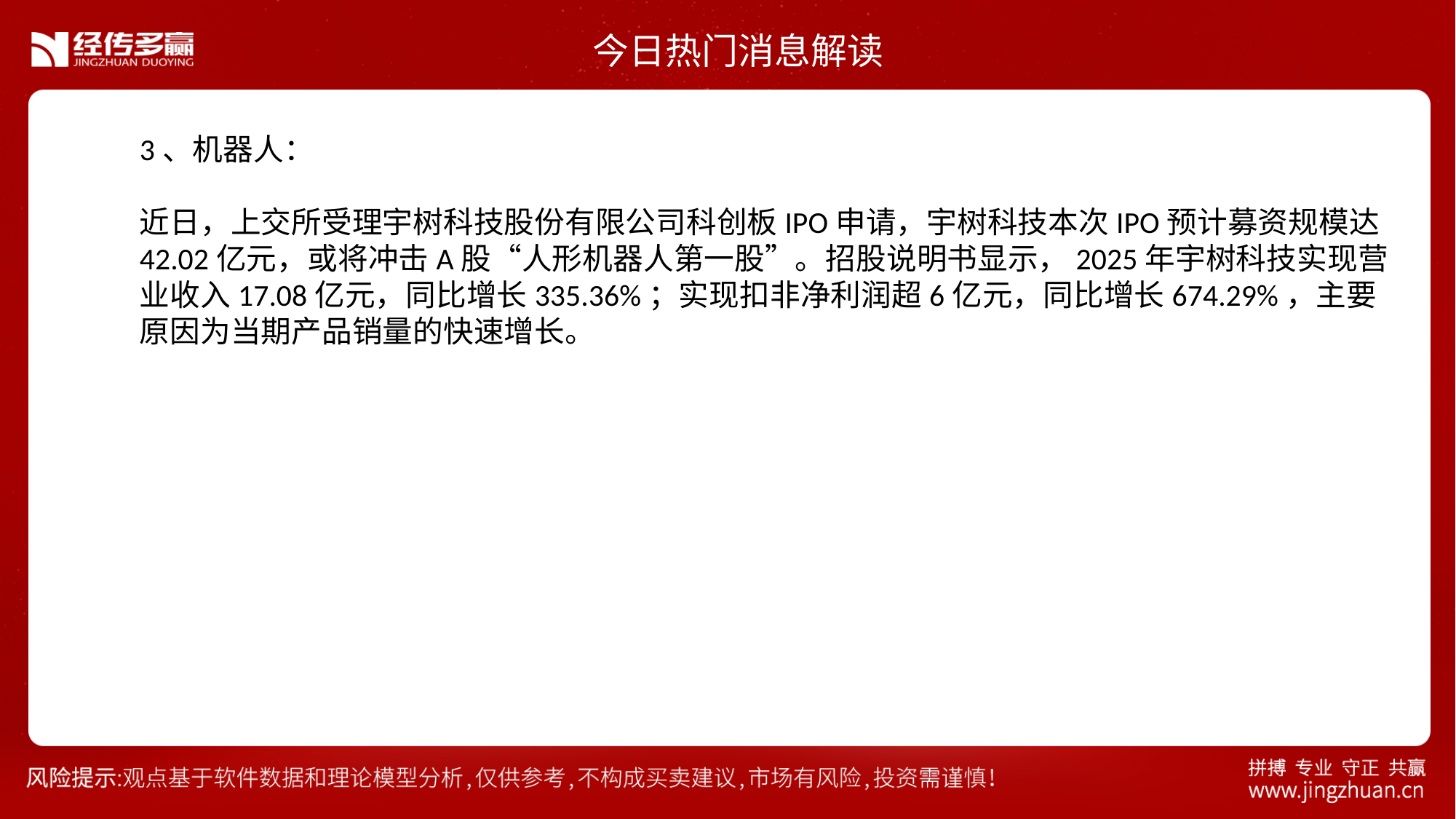

今日热门消息解读
3、机器人：

近日，上交所受理宇树科技股份有限公司科创板IPO申请，宇树科技本次IPO预计募资规模达42.02亿元，或将冲击A股“人形机器人第一股”。招股说明书显示，2025年宇树科技实现营业收入17.08亿元，同比增长335.36%；实现扣非净利润超6亿元，同比增长674.29%，主要原因为当期产品销量的快速增长。